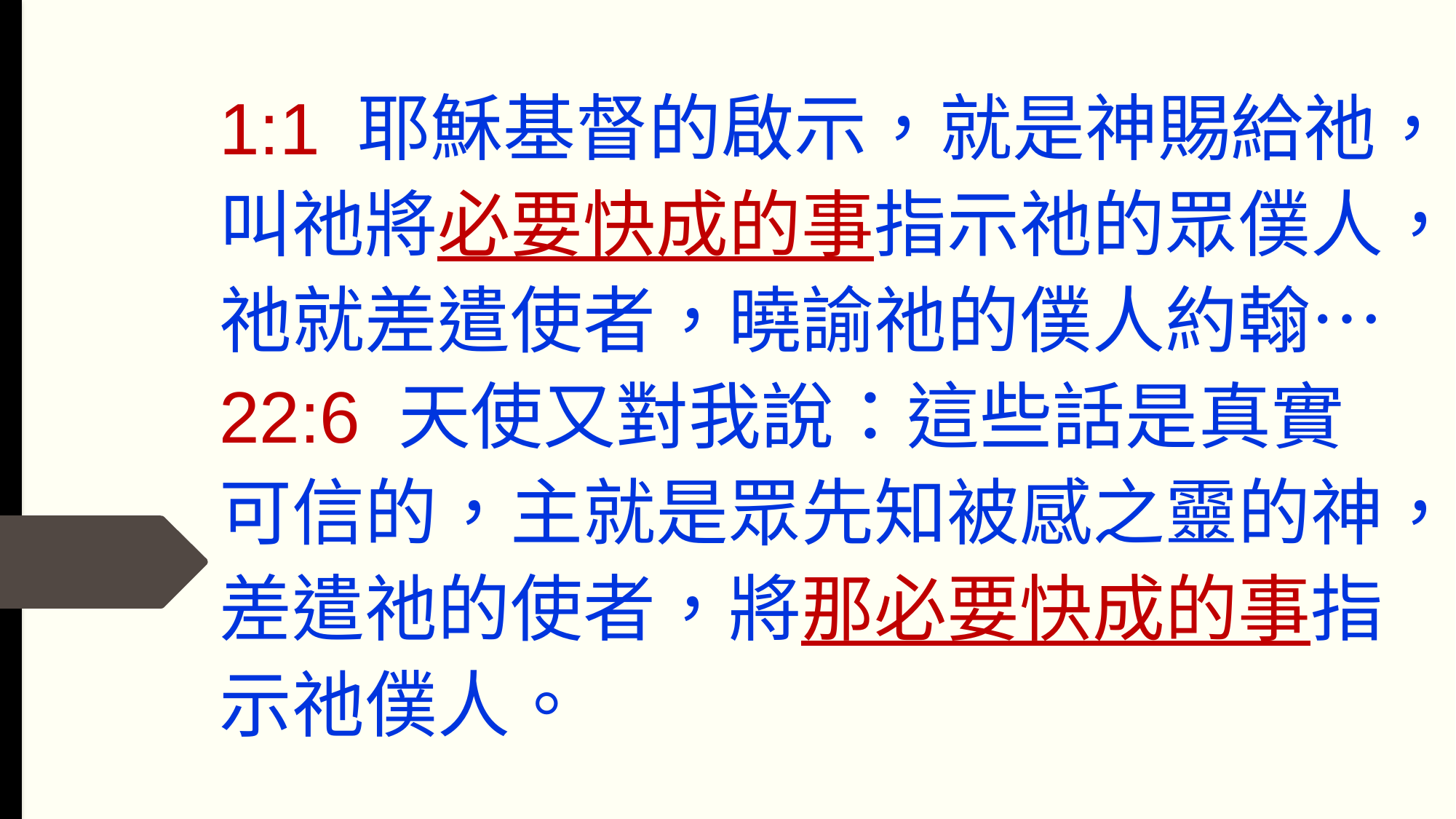

1:1 耶穌基督的啟示，就是神賜給祂，叫祂將必要快成的事指示祂的眾僕人，祂就差遣使者，曉諭祂的僕人約翰…22:6 天使又對我說：這些話是真實可信的，主就是眾先知被感之靈的神，差遣祂的使者，將那必要快成的事指示祂僕人。